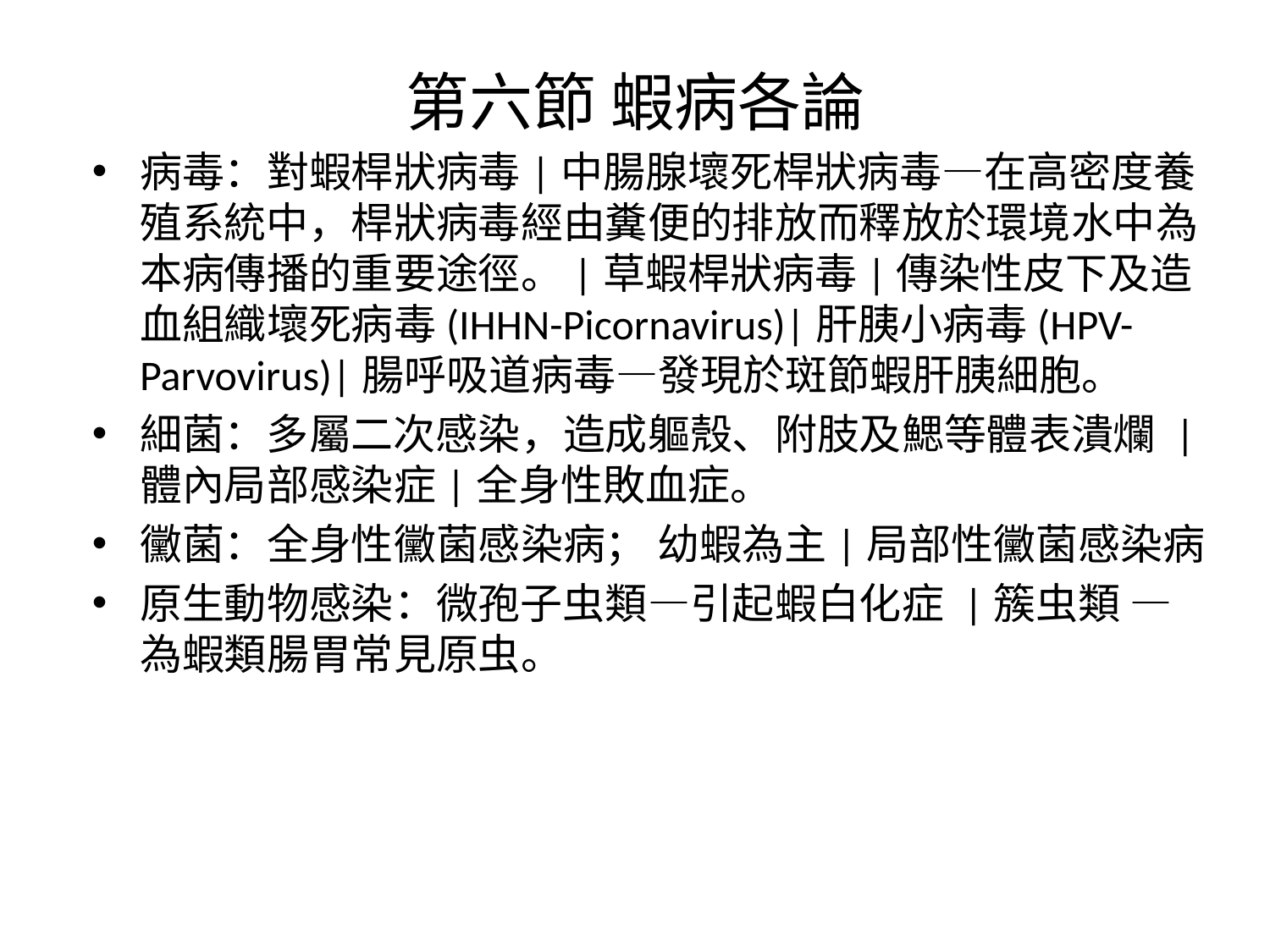

# 第六節 蝦病各論
病毒：對蝦桿狀病毒|中腸腺壞死桿狀病毒—在高密度養殖系統中，桿狀病毒經由糞便的排放而釋放於環境水中為本病傳播的重要途徑。|草蝦桿狀病毒|傳染性皮下及造血組織壞死病毒(IHHN-Picornavirus)|肝胰小病毒(HPV-Parvovirus)|腸呼吸道病毒—發現於斑節蝦肝胰細胞。
細菌：多屬二次感染，造成軀殼、附肢及鰓等體表潰爛 |體內局部感染症|全身性敗血症。
黴菌：全身性黴菌感染病； 幼蝦為主|局部性黴菌感染病
原生動物感染：微孢子虫類—引起蝦白化症 |簇虫類 —為蝦類腸胃常見原虫。